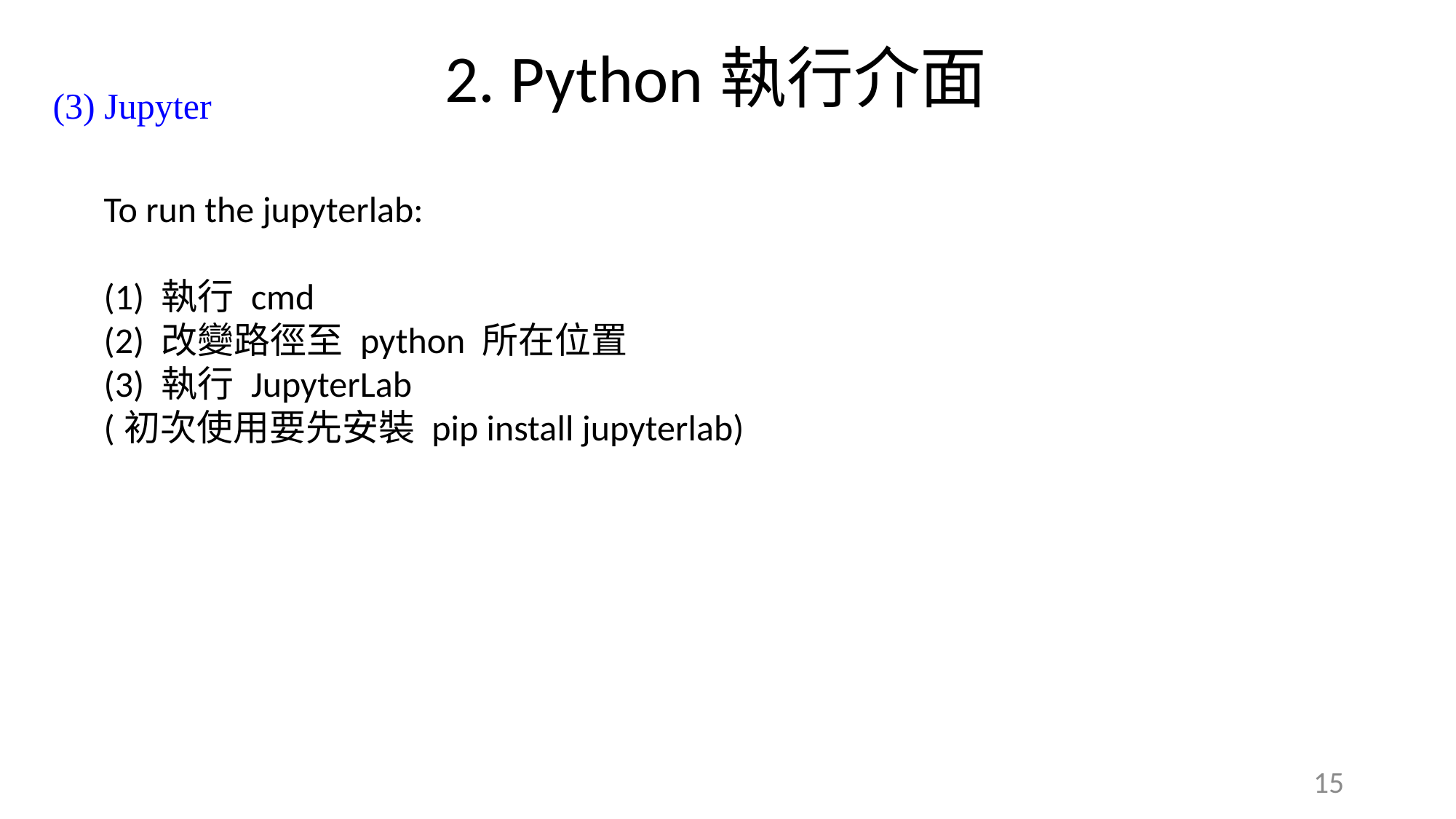

2. Python執行介面
(3) Jupyter
To run the jupyterlab:

(1) 執行 cmd
(2) 改變路徑至 python 所在位置
(3) 執行 JupyterLab
(初次使用要先安裝 pip install jupyterlab)
15